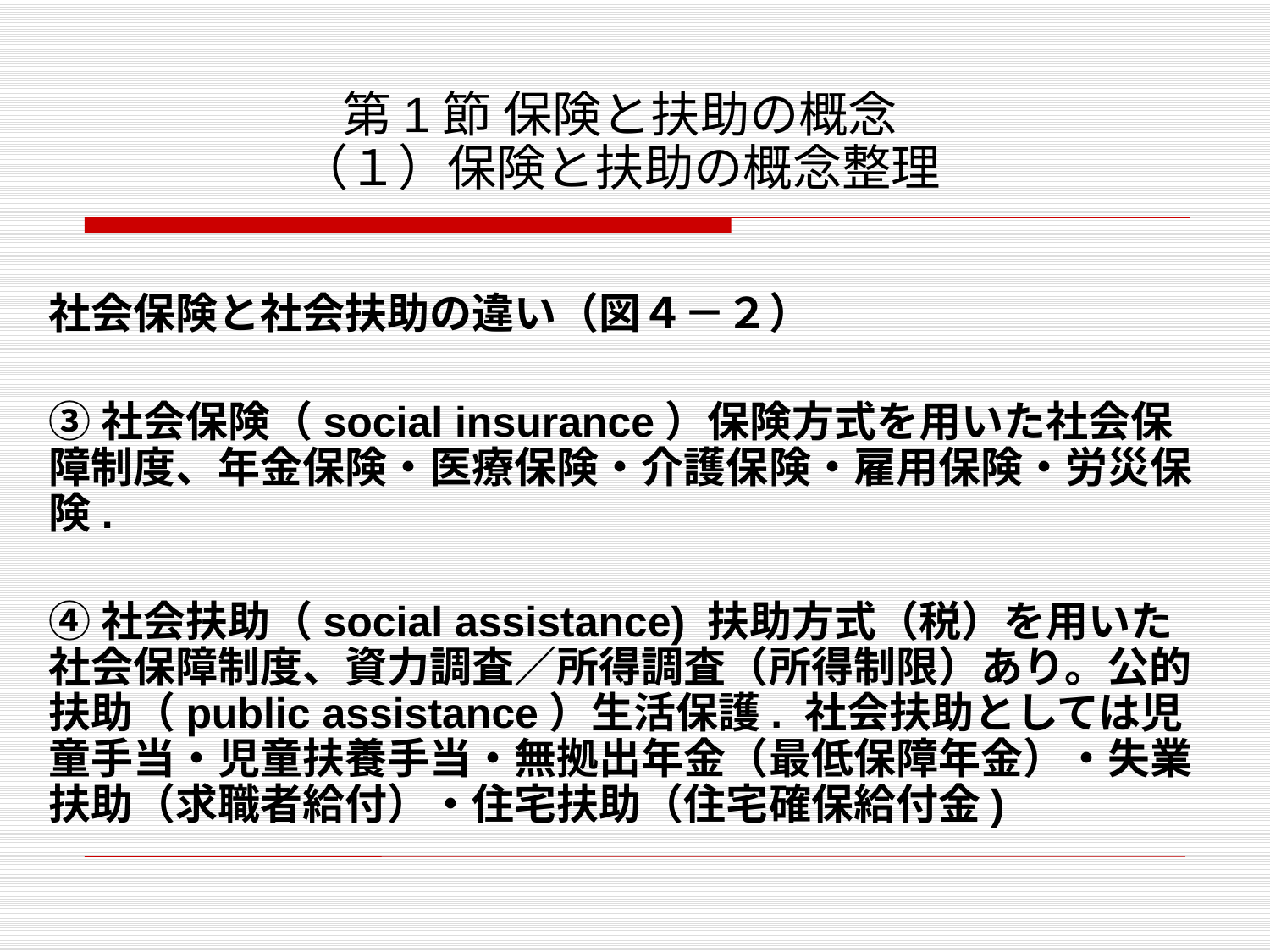

# 第1節 保険と扶助の概念 （１）保険と扶助の概念整理

社会保険と社会扶助の違い（図４－２）

③社会保険（social insurance）保険方式を用いた社会保障制度、年金保険・医療保険・介護保険・雇用保険・労災保険.

④社会扶助（social assistance) 扶助方式（税）を用いた社会保障制度、資力調査／所得調査（所得制限）あり。公的扶助（public assistance）生活保護. 社会扶助としては児童手当・児童扶養手当・無拠出年金（最低保障年金）・失業扶助（求職者給付）・住宅扶助（住宅確保給付金)